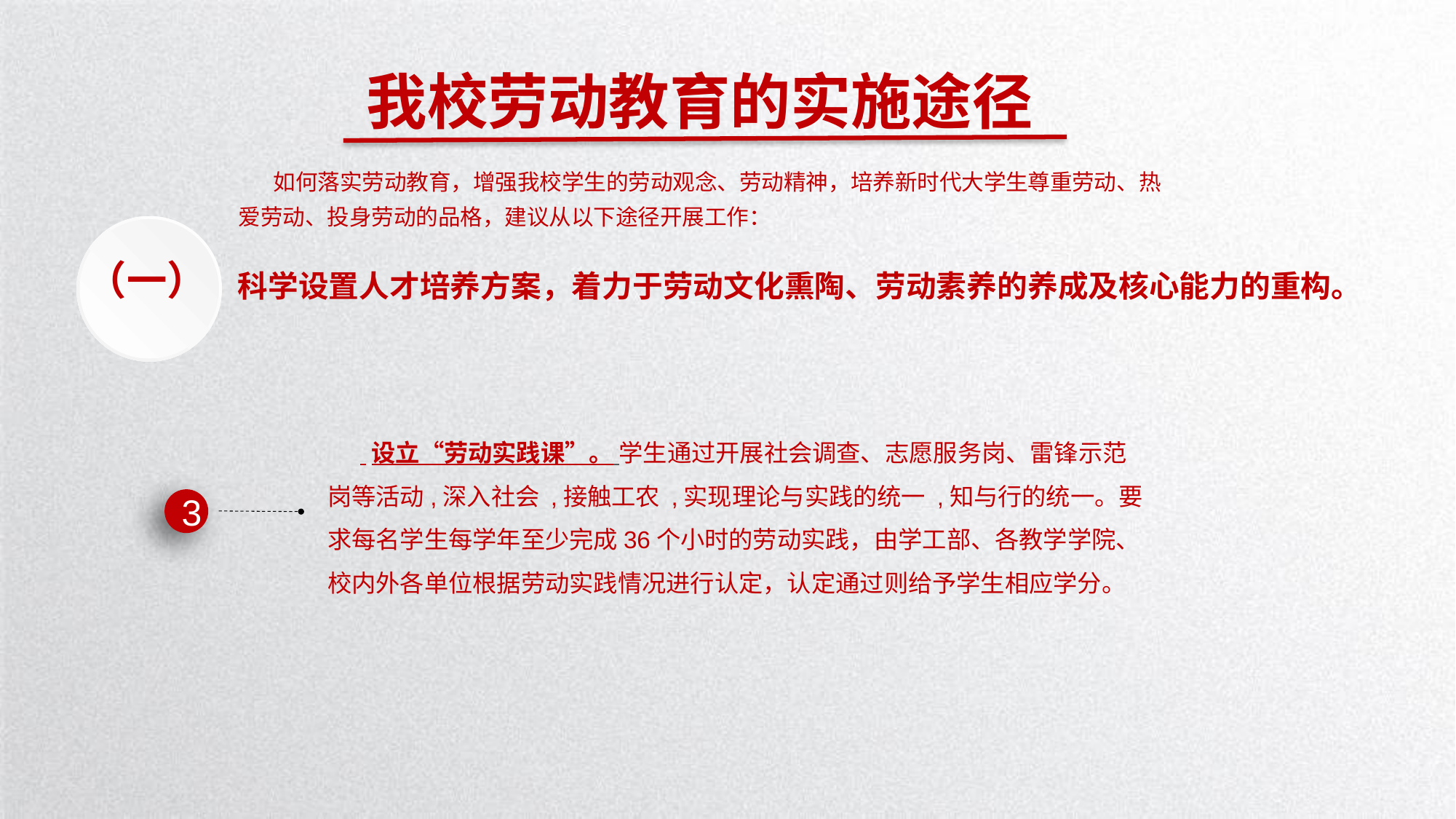

我校劳动教育的实施途径
      如何落实劳动教育，增强我校学生的劳动观念、劳动精神，培养新时代大学生尊重劳动、热爱劳动、投身劳动的品格，建议从以下途径开展工作：

（一）
科学设置人才培养方案，着力于劳动文化熏陶、劳动素养的养成及核心能力的重构。
       设立“劳动实践课”。 学生通过开展社会调查、志愿服务岗、雷锋示范岗等活动,深入社会 ,接触工农 ,实现理论与实践的统一 ,知与行的统一。要求每名学生每学年至少完成36个小时的劳动实践，由学工部、各教学学院、校内外各单位根据劳动实践情况进行认定，认定通过则给予学生相应学分。
3